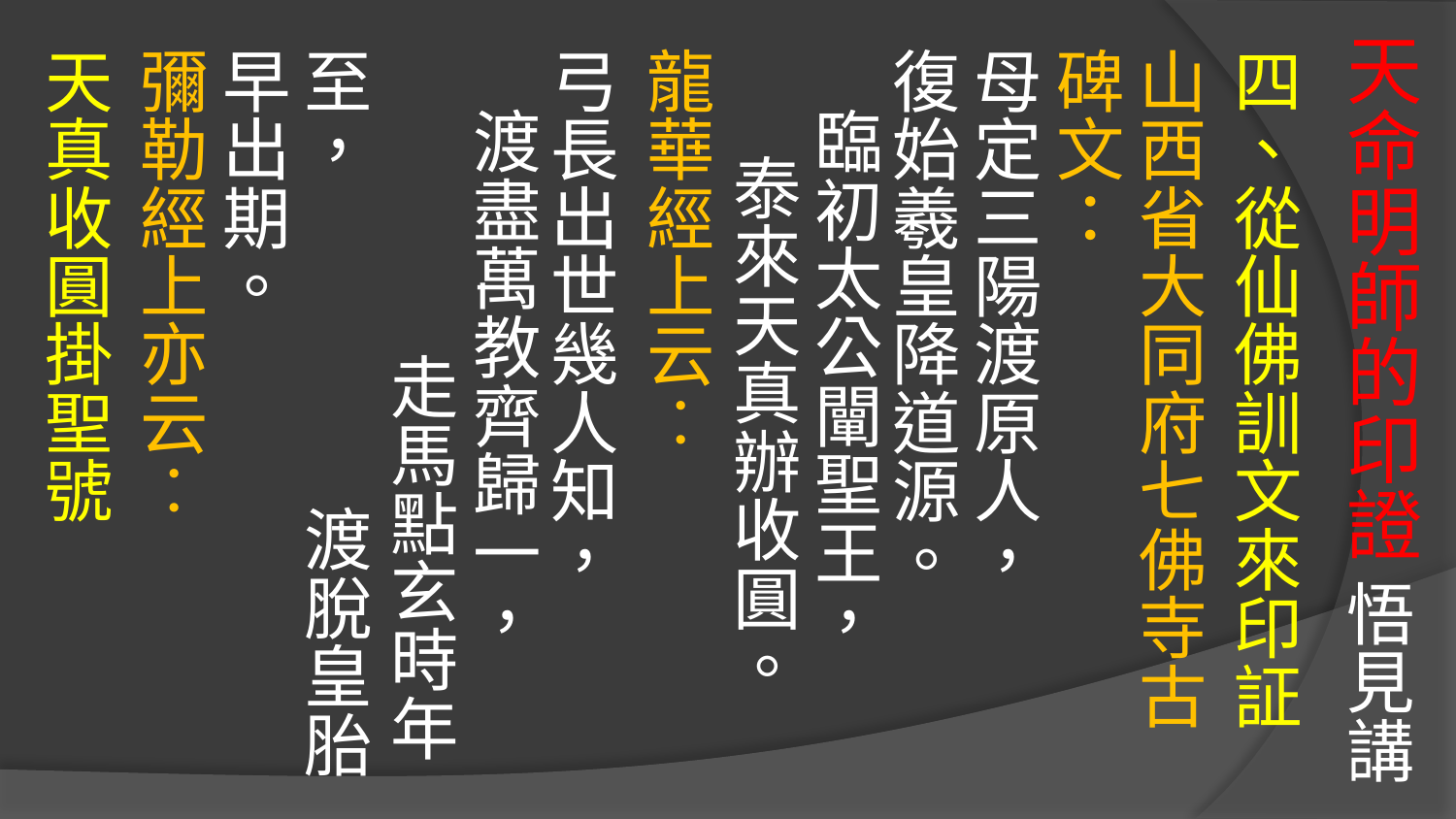

# 天命明師的印證 悟見講
四、從仙佛訓文來印証
山西省大同府七佛寺古碑文：                                 母定三陽渡原人，            復始羲皇降道源。                 臨初太公闡聖王，                泰來天真辦收圓。
龍華經上云︰
弓長出世幾人知，                 渡盡萬教齊歸一，                             走馬點玄時年至，                     渡脫皇胎早出期。
彌勒經上亦云︰
天真收圓掛聖號